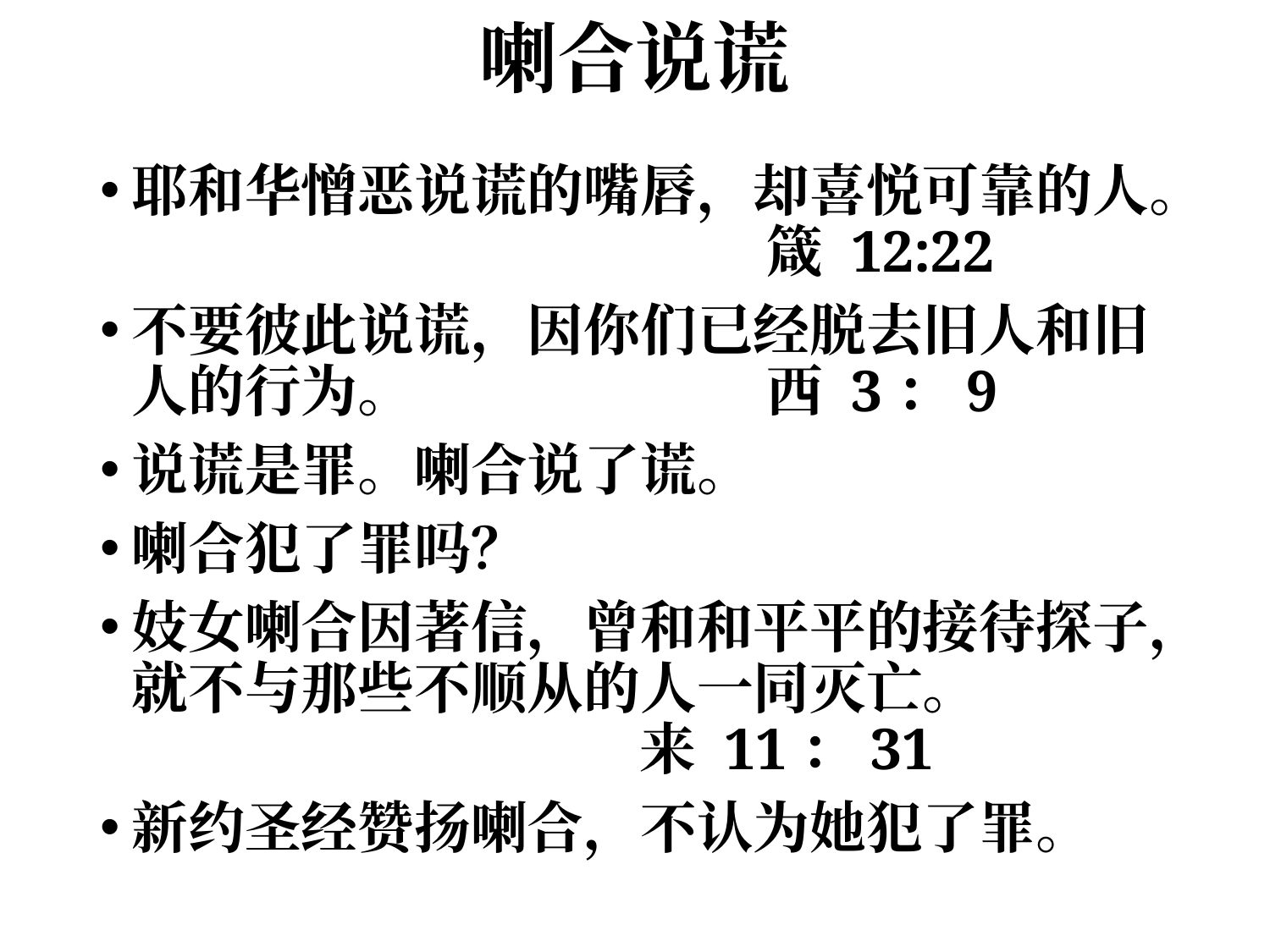

# 喇合说谎
耶和华憎恶说谎的嘴唇，却喜悦可靠的人。					箴 12:22
不要彼此说谎，因你们已经脱去旧人和旧人的行为。			西 3：9
说谎是罪。喇合说了谎。
喇合犯了罪吗？
妓女喇合因著信，曾和和平平的接待探子，就不与那些不顺从的人一同灭亡。 						来 11：31
新约圣经赞扬喇合，不认为她犯了罪。